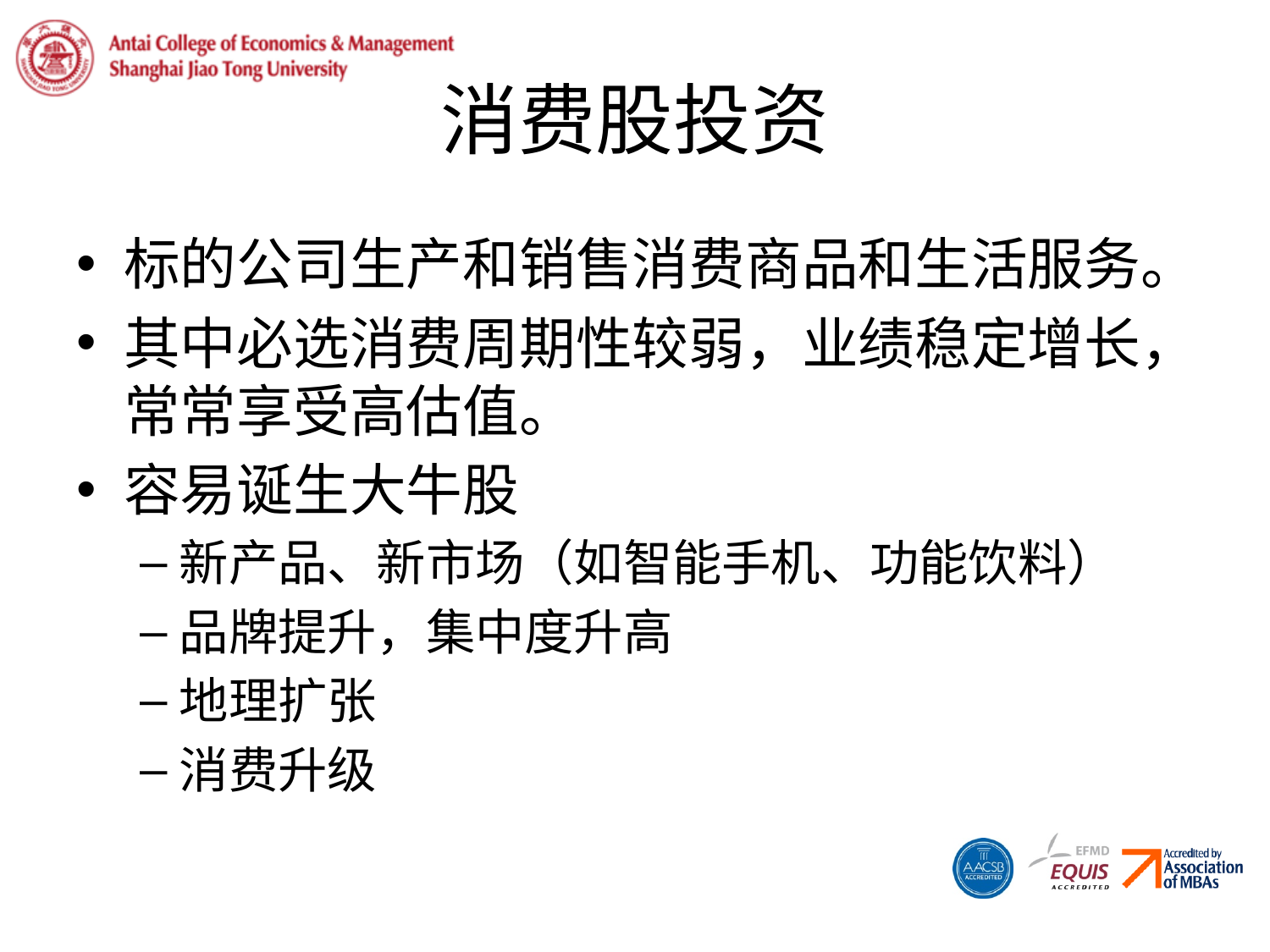

# 消费股投资
标的公司生产和销售消费商品和生活服务。
其中必选消费周期性较弱，业绩稳定增长，常常享受高估值。
容易诞生大牛股
新产品、新市场（如智能手机、功能饮料）
品牌提升，集中度升高
地理扩张
消费升级